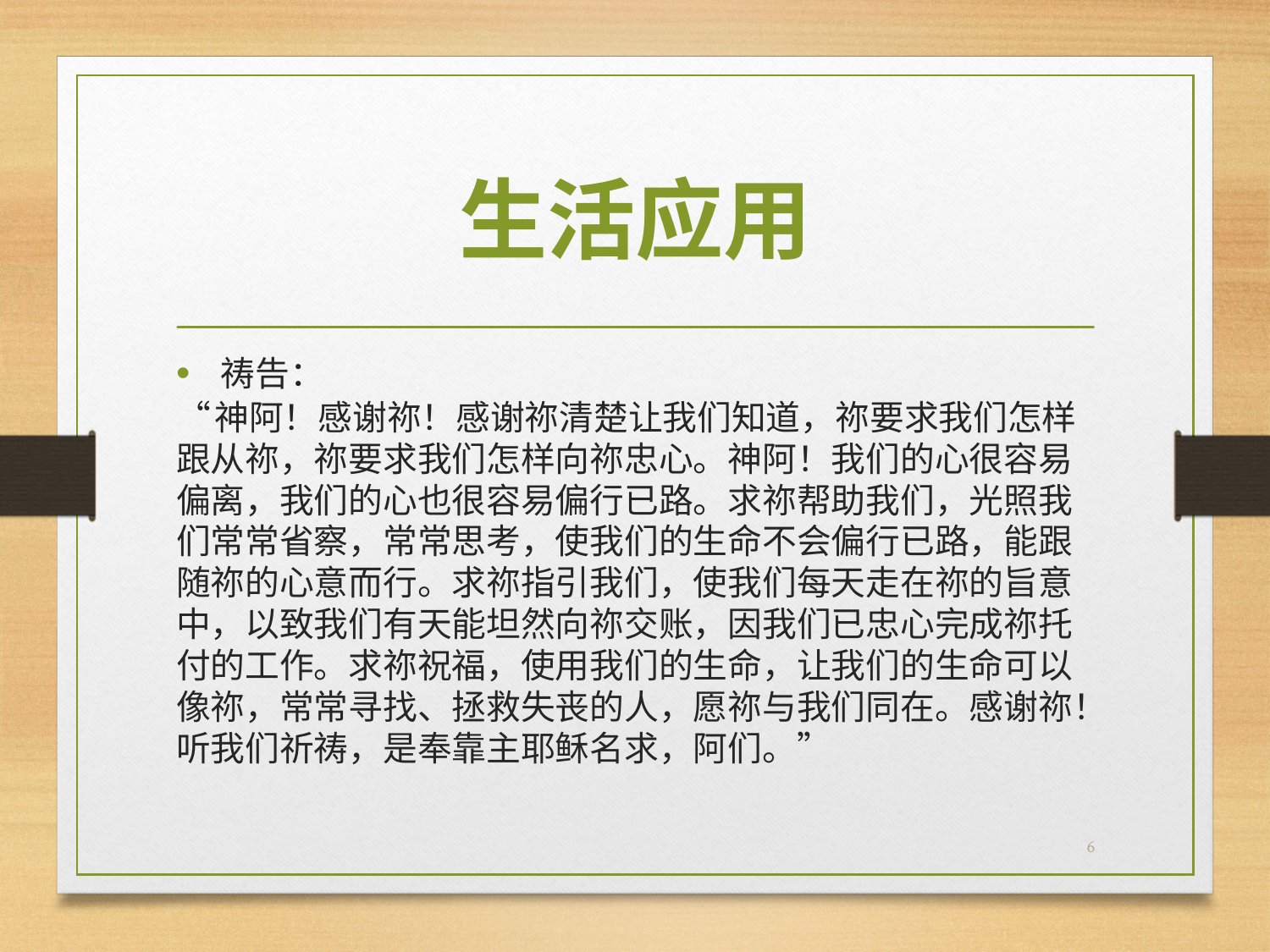

# 生活应用
祷告：
“神阿！感谢祢！感谢祢清楚让我们知道，祢要求我们怎样跟从祢，祢要求我们怎样向祢忠心。神阿！我们的心很容易偏离，我们的心也很容易偏行已路。求祢帮助我们，光照我们常常省察，常常思考，使我们的生命不会偏行已路，能跟随祢的心意而行。求祢指引我们，使我们每天走在祢的旨意中，以致我们有天能坦然向祢交账，因我们已忠心完成祢托付的工作。求祢祝福，使用我们的生命，让我们的生命可以像祢，常常寻找、拯救失丧的人，愿祢与我们同在。感谢祢！听我们祈祷，是奉靠主耶稣名求，阿们。”
6